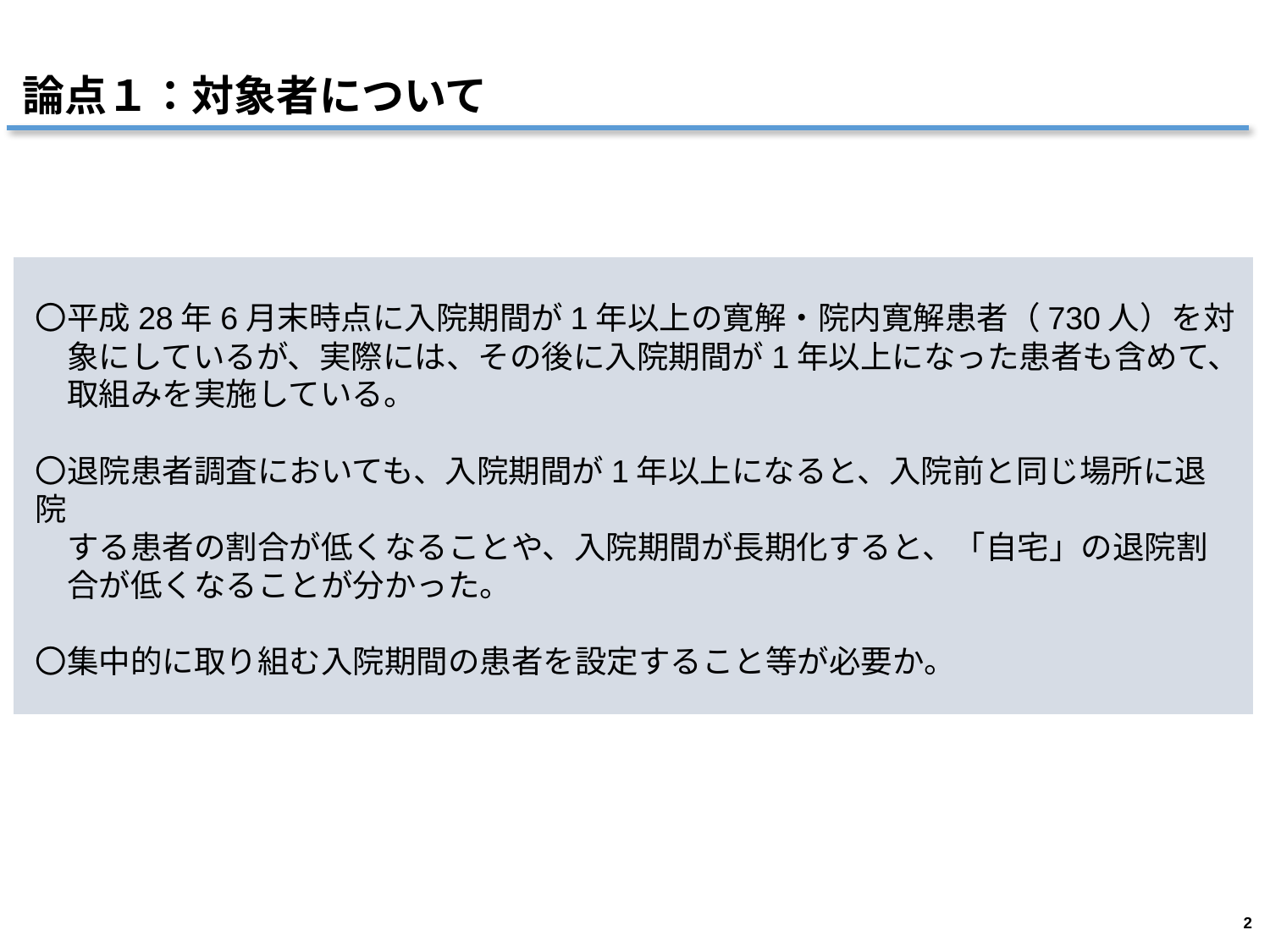

# 論点１：対象者について

〇平成28年6月末時点に入院期間が1年以上の寛解・院内寛解患者（730人）を対
　象にしているが、実際には、その後に入院期間が1年以上になった患者も含めて、
　取組みを実施している。

〇退院患者調査においても、入院期間が1年以上になると、入院前と同じ場所に退院
　する患者の割合が低くなることや、入院期間が長期化すると、「自宅」の退院割
　合が低くなることが分かった。

〇集中的に取り組む入院期間の患者を設定すること等が必要か。

2